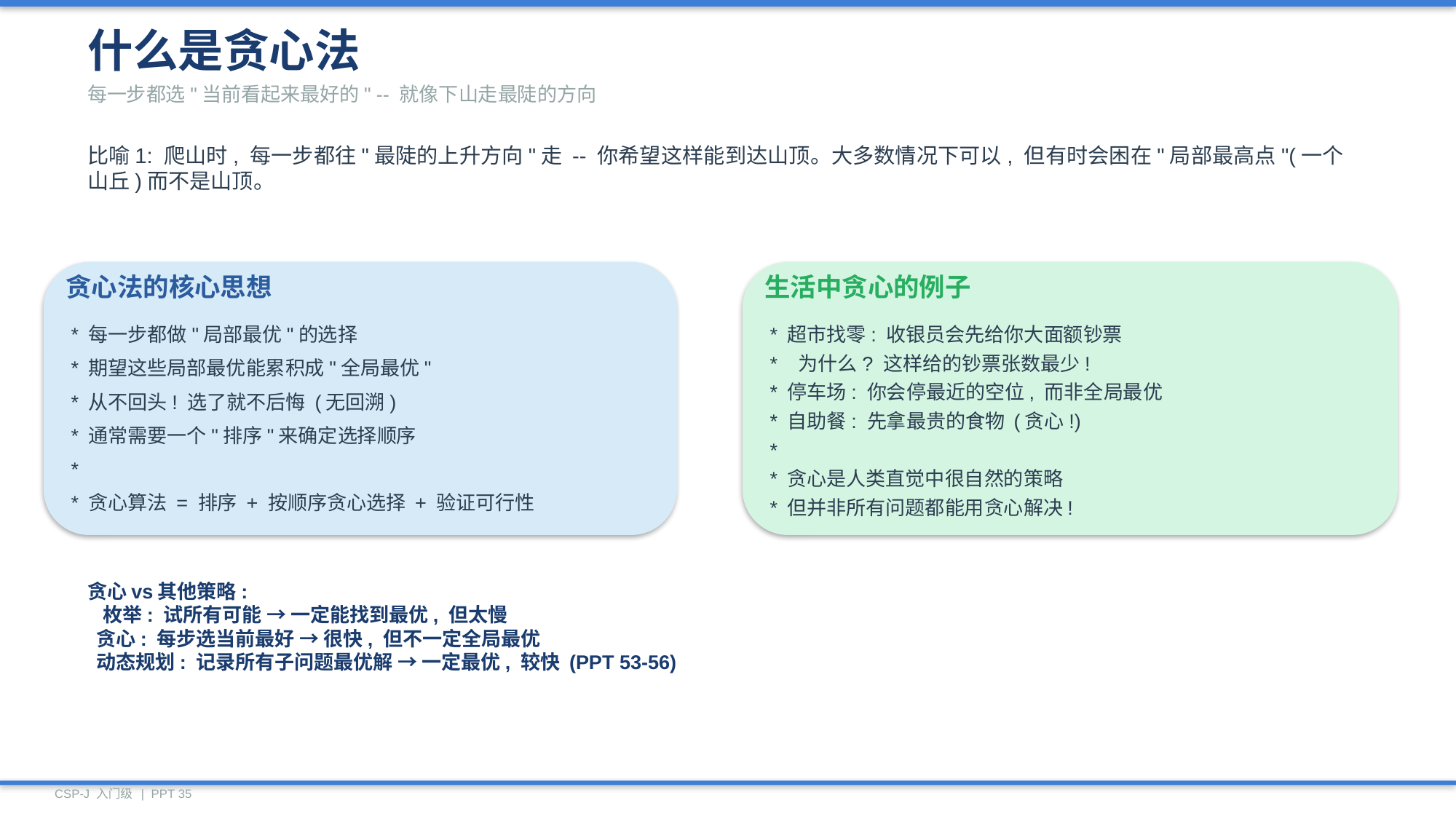

什么是贪心法
每一步都选"当前看起来最好的" -- 就像下山走最陡的方向
比喻1: 爬山时, 每一步都往"最陡的上升方向"走 -- 你希望这样能到达山顶。大多数情况下可以, 但有时会困在"局部最高点"(一个山丘)而不是山顶。

贪心法的核心思想
生活中贪心的例子
* 每一步都做"局部最优"的选择
* 超市找零: 收银员会先给你大面额钞票
*   为什么? 这样给的钞票张数最少!
* 期望这些局部最优能累积成"全局最优"
* 停车场: 你会停最近的空位, 而非全局最优
* 从不回头! 选了就不后悔 (无回溯)
* 自助餐: 先拿最贵的食物 (贪心!)
* 通常需要一个"排序"来确定选择顺序
*
*
* 贪心是人类直觉中很自然的策略
* 贪心算法 = 排序 + 按顺序贪心选择 + 验证可行性
* 但并非所有问题都能用贪心解决!
贪心vs其他策略:
  枚举: 试所有可能 → 一定能找到最优, 但太慢
  贪心: 每步选当前最好 → 很快, 但不一定全局最优
  动态规划: 记录所有子问题最优解 → 一定最优, 较快 (PPT 53-56)

CSP-J 入门级  |  PPT 35